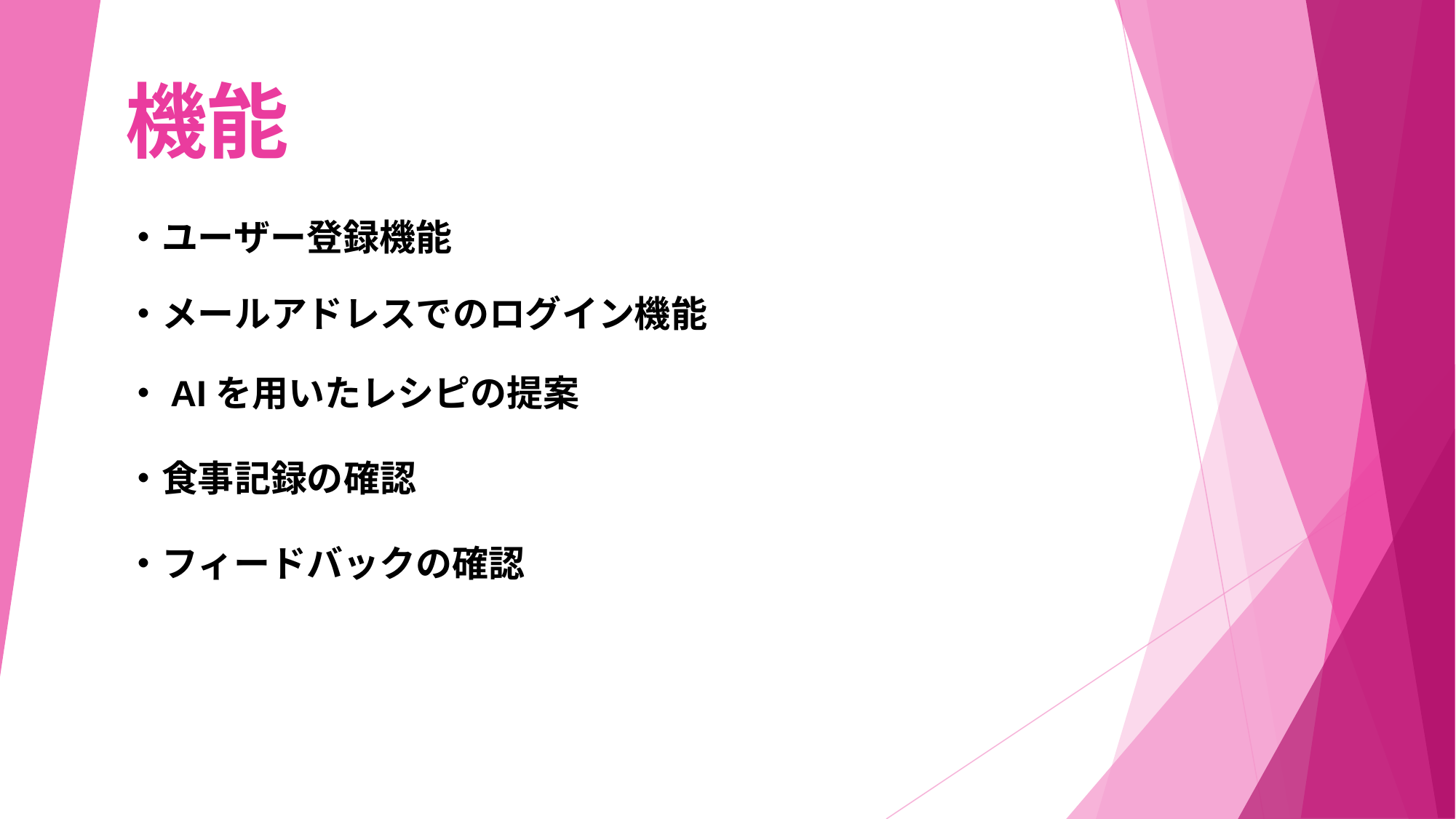

# 機能
・ユーザー登録機能
・メールアドレスでのログイン機能
・AIを用いたレシピの提案
・食事記録の確認
・フィードバックの確認